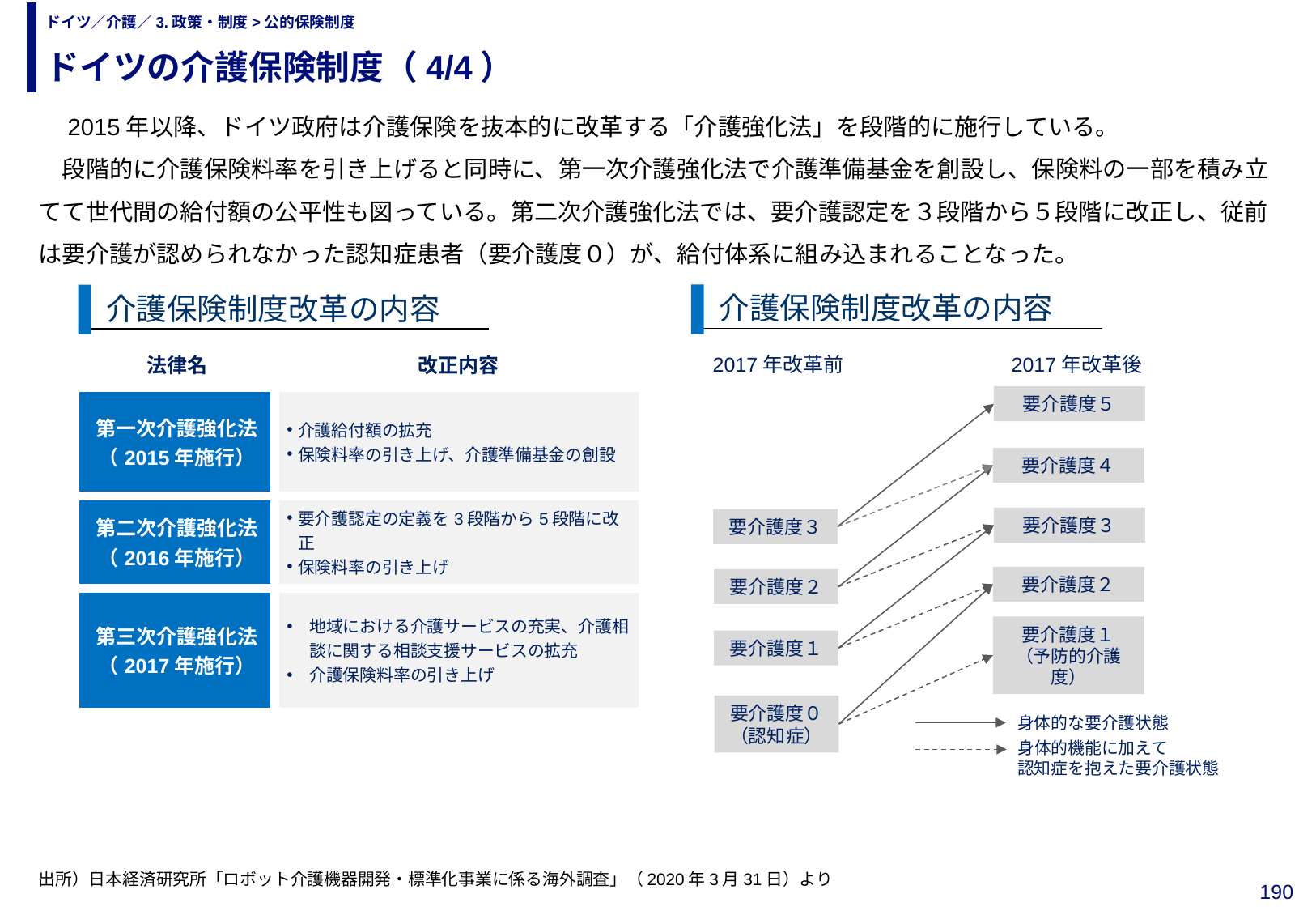

ドイツの介護保険制度（4/4）
# ドイツ／介護／3.政策・制度>公的保険制度
　2015年以降、ドイツ政府は介護保険を抜本的に改革する「介護強化法」を段階的に施行している。
　段階的に介護保険料率を引き上げると同時に、第一次介護強化法で介護準備基金を創設し、保険料の一部を積み立てて世代間の給付額の公平性も図っている。第二次介護強化法では、要介護認定を３段階から５段階に改正し、従前は要介護が認められなかった認知症患者（要介護度０）が、給付体系に組み込まれることなった。
介護保険制度改革の内容

介護保険制度改革の内容

| 法律名 | 改正内容 |
| --- | --- |
| 第一次介護強化法 （2015年施行） | 介護給付額の拡充 保険料率の引き上げ、介護準備基金の創設 |
| 第二次介護強化法 （2016年施行） | 要介護認定の定義を3段階から5段階に改正 保険料率の引き上げ |
| 第三次介護強化法 （2017年施行） | 地域における介護サービスの充実、介護相談に関する相談支援サービスの拡充 介護保険料率の引き上げ |
2017年改革前
2017年改革後
要介護度５
要介護度４
要介護度３
要介護度３
要介護度２
要介護度２
要介護度１
（予防的介護度）
要介護度１
要介護度０
（認知症）
 身体的な要介護状態
 身体的機能に加えて
 認知症を抱えた要介護状態
出所）日本経済研究所「ロボット介護機器開発・標準化事業に係る海外調査」（2020年3月31日）より